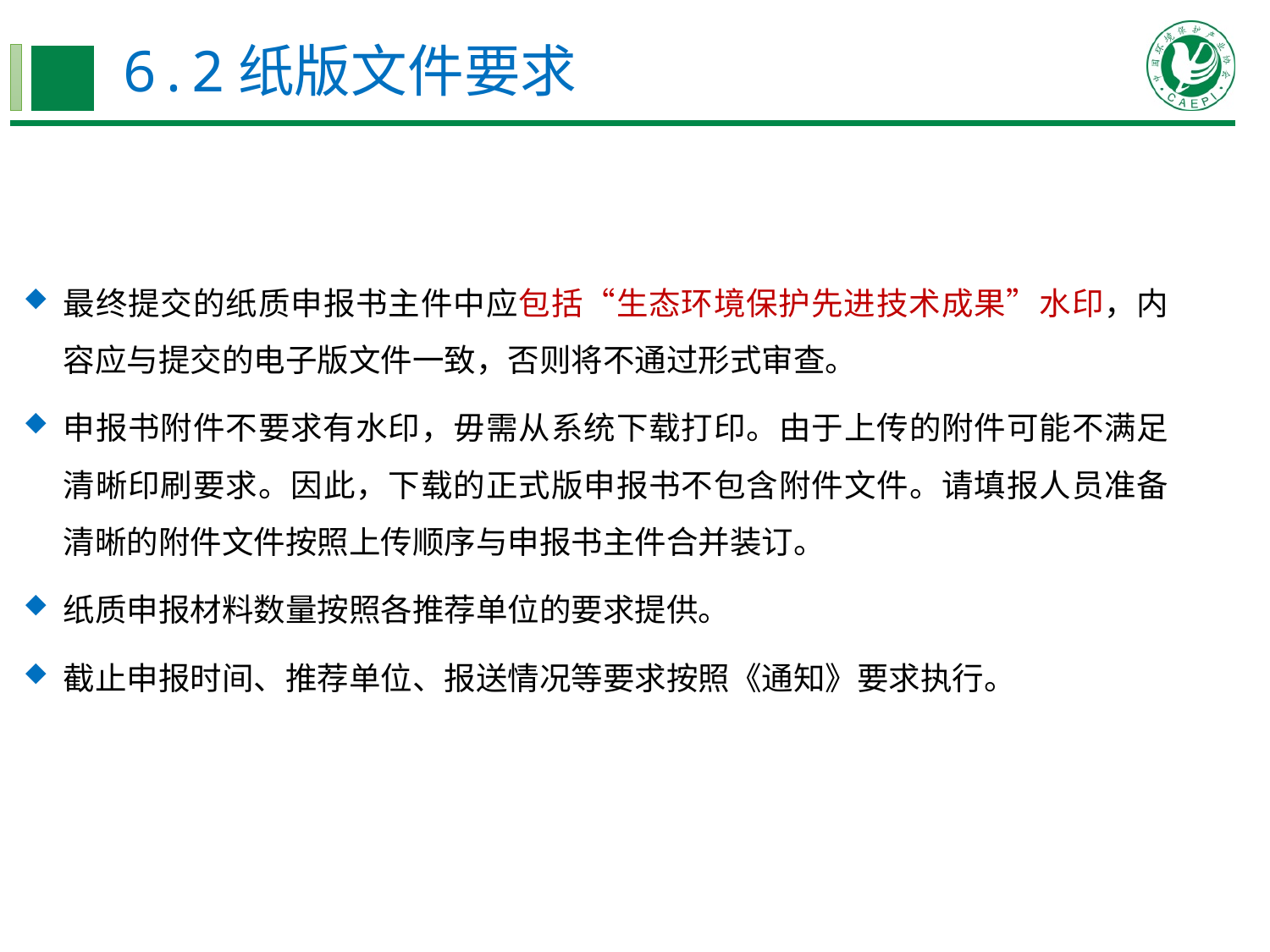

6.2纸版文件要求
最终提交的纸质申报书主件中应包括“生态环境保护先进技术成果”水印，内容应与提交的电子版文件一致，否则将不通过形式审查。
申报书附件不要求有水印，毋需从系统下载打印。由于上传的附件可能不满足清晰印刷要求。因此，下载的正式版申报书不包含附件文件。请填报人员准备清晰的附件文件按照上传顺序与申报书主件合并装订。
纸质申报材料数量按照各推荐单位的要求提供。
截止申报时间、推荐单位、报送情况等要求按照《通知》要求执行。